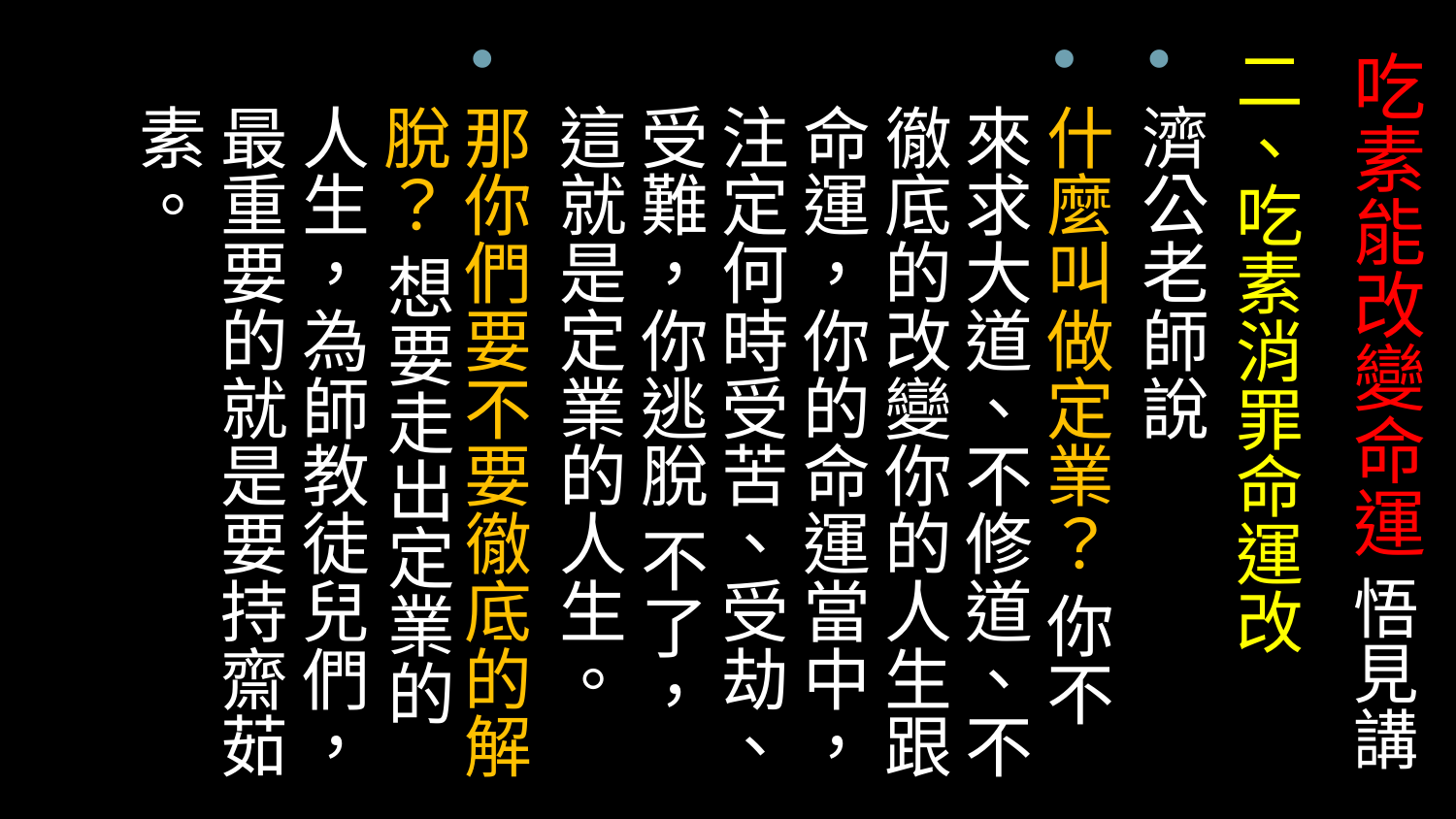

二、吃素消罪命運改
濟公老師說
什麼叫做定業？ 你不來求大道、不修道、不徹底的改變你的人生跟命運，你的命運當中，注定何時受苦、受劫、受難，你逃脫 不了，這就是定業的人生。
那你們要不要徹底的解脫？ 想要走出定業的人生，為師教徒兒們，最重要的就是要持齋茹素。

# 吃素能改變命運 悟見講